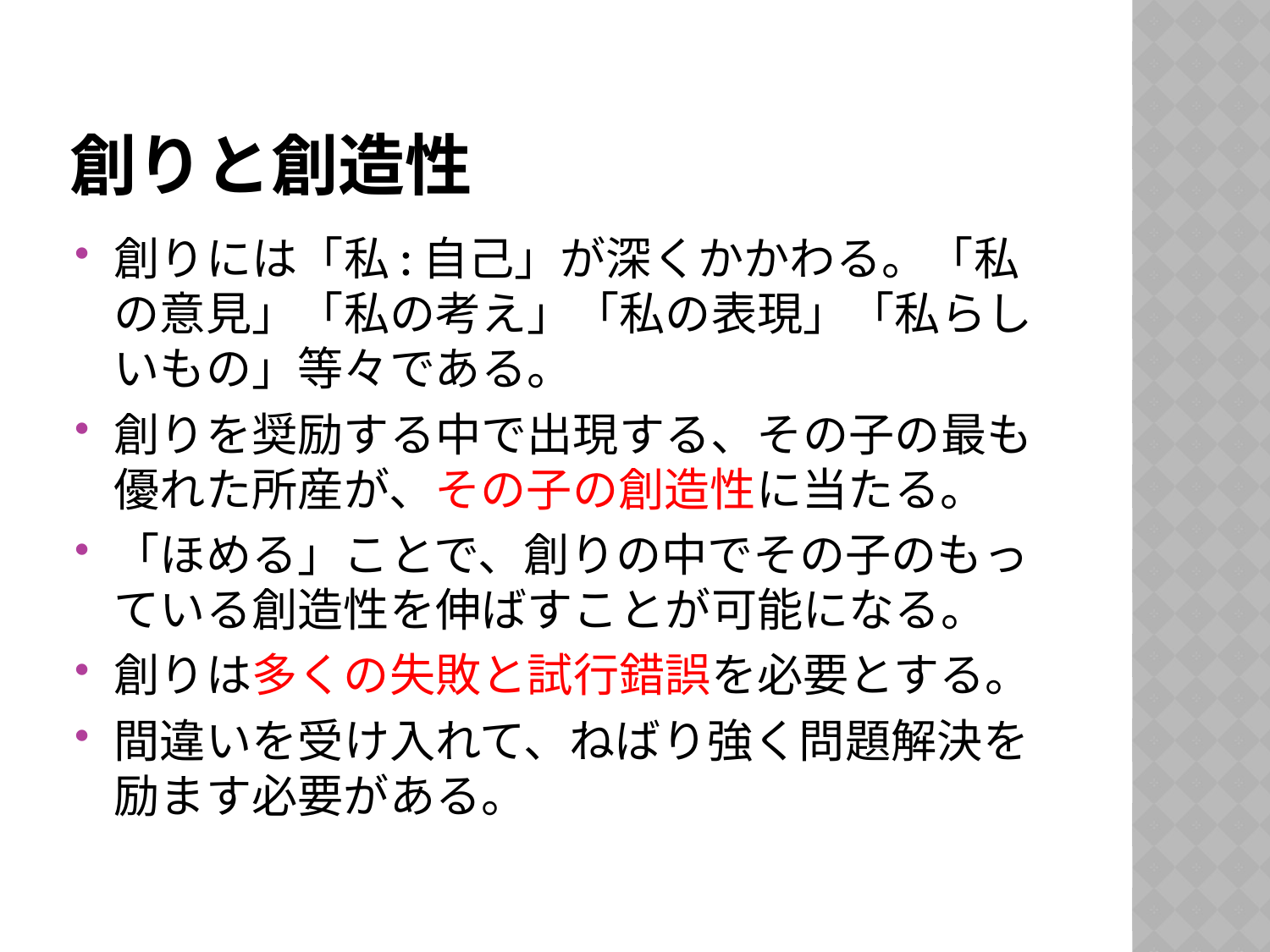

# 創りと創造性
創りには「私:自己」が深くかかわる。「私の意見」「私の考え」「私の表現」「私らしいもの」等々である。
創りを奨励する中で出現する、その子の最も優れた所産が、その子の創造性に当たる。
「ほめる」ことで、創りの中でその子のもっている創造性を伸ばすことが可能になる。
創りは多くの失敗と試行錯誤を必要とする。
間違いを受け入れて、ねばり強く問題解決を励ます必要がある。